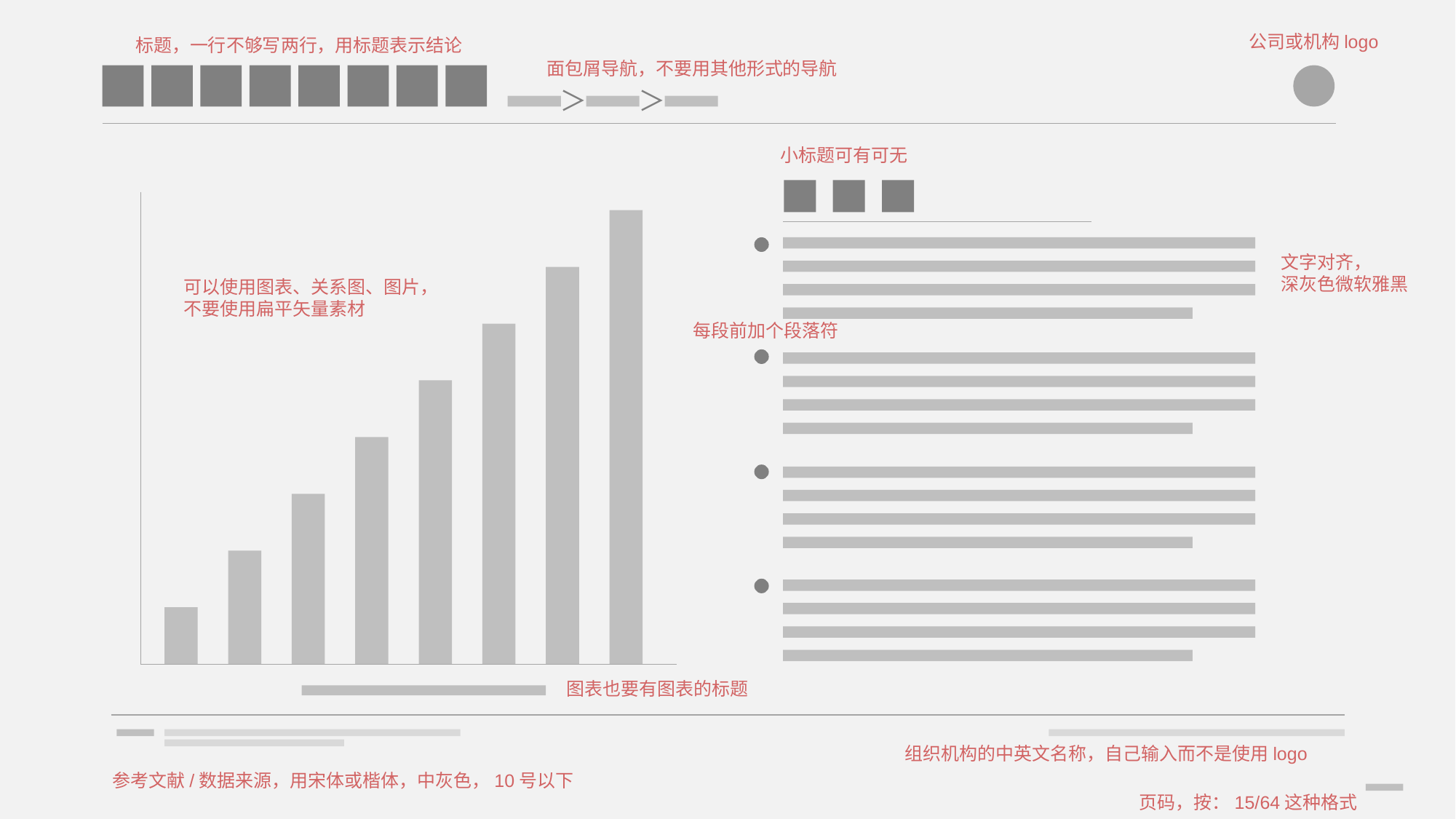

公司或机构logo
标题，一行不够写两行，用标题表示结论
面包屑导航，不要用其他形式的导航

＞
＞

小标题可有可无

文字对齐，
深灰色微软雅黑
可以使用图表、关系图、图片，
不要使用扁平矢量素材
每段前加个段落符

图表也要有图表的标题

组织机构的中英文名称，自己输入而不是使用logo

参考文献/数据来源，用宋体或楷体，中灰色，10号以下

页码，按：15/64这种格式